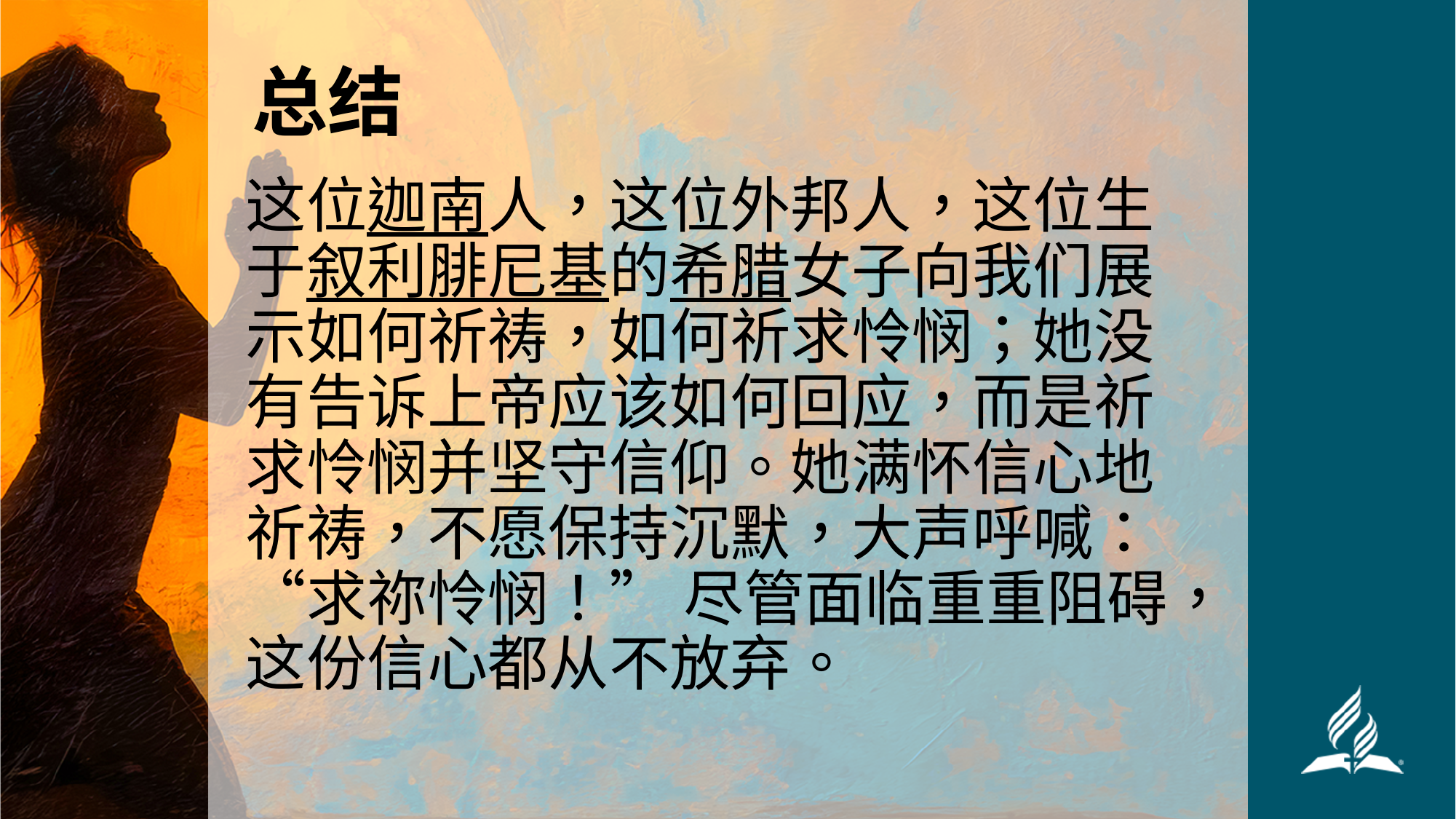

# 总结
这位迦南人，这位外邦人，这位生于叙利腓尼基的希腊女子向我们展示如何祈祷，如何祈求怜悯；她没有告诉上帝应该如何回应，而是祈求怜悯并坚守信仰。她满怀信心地祈祷，不愿保持沉默，大声呼喊：“求祢怜悯！” 尽管面临重重阻碍，这份信心都从不放弃。